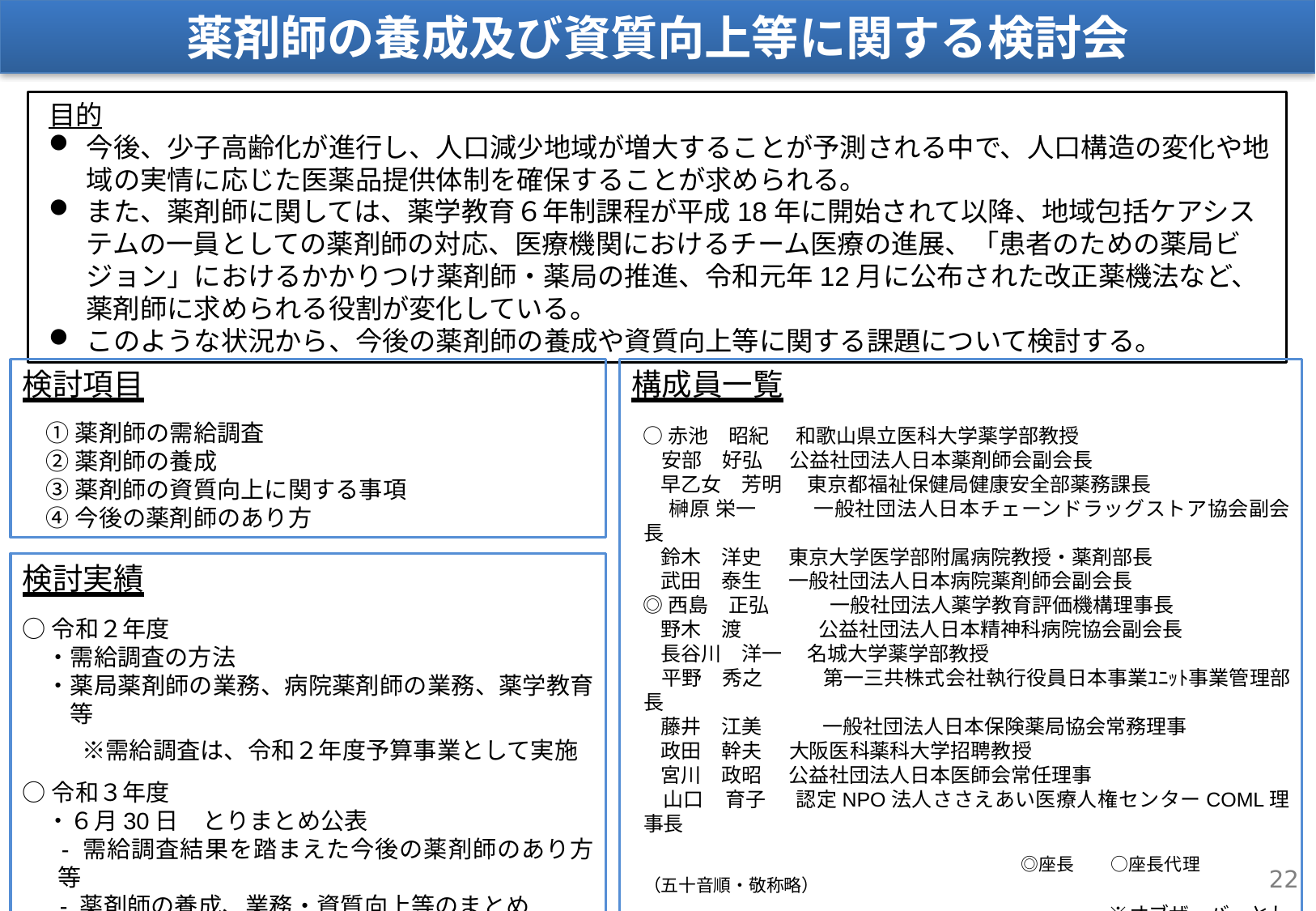

薬剤師の養成及び資質向上等に関する検討会
目的
今後、少子高齢化が進行し、人口減少地域が増大することが予測される中で、人口構造の変化や地域の実情に応じた医薬品提供体制を確保することが求められる。
また、薬剤師に関しては、薬学教育６年制課程が平成18年に開始されて以降、地域包括ケアシステムの一員としての薬剤師の対応、医療機関におけるチーム医療の進展、「患者のための薬局ビジョン」におけるかかりつけ薬剤師・薬局の推進、令和元年12月に公布された改正薬機法など、薬剤師に求められる役割が変化している。
このような状況から、今後の薬剤師の養成や資質向上等に関する課題について検討する。
検討項目

①薬剤師の需給調査
②薬剤師の養成
③薬剤師の資質向上に関する事項
④今後の薬剤師のあり方
構成員一覧

○赤池　昭紀      和歌山県立医科大学薬学部教授
	   安部　好弘      公益社団法人日本薬剤師会副会長
   早乙女　芳明　 東京都福祉保健局健康安全部薬務課長
　 榊原 栄一　  　 一般社団法人日本チェーンドラッグストア協会副会長
   鈴木　洋史      東京大学医学部附属病院教授・薬剤部長
   武田　泰生      一般社団法人日本病院薬剤師会副会長
◎西島　正弘　　　一般社団法人薬学教育評価機構理事長
   野木　渡	　   　公益社団法人日本精神科病院協会副会長
   長谷川　洋一　 名城大学薬学部教授
   平野　秀之　　　第一三共株式会社執行役員日本事業ﾕﾆｯﾄ事業管理部長
   藤井　江美　　　一般社団法人日本保険薬局協会常務理事
   政田　幹夫      大阪医科薬科大学招聘教授
   宮川　政昭      公益社団法人日本医師会常任理事
   山口　育子      認定NPO法人ささえあい医療人権センターCOML理事長

　　　　　　　　　　　　　　　　　　　　　◎座長　　○座長代理　　　　　（五十音順・敬称略）

　　　　　　　　　　　　　　　　　　　　　　　※オブザーバーとして文部科学省も参加
検討実績

○令和２年度
・需給調査の方法
・薬局薬剤師の業務、病院薬剤師の業務、薬学教育　等

　　※需給調査は、令和２年度予算事業として実施

○令和３年度
・６月30日　とりまとめ公表
  - 需給調査結果を踏まえた今後の薬剤師のあり方 等
  - 薬剤師の養成、業務・資質向上等のまとめ
・調剤業務等に関しては引き続き検討予定
22